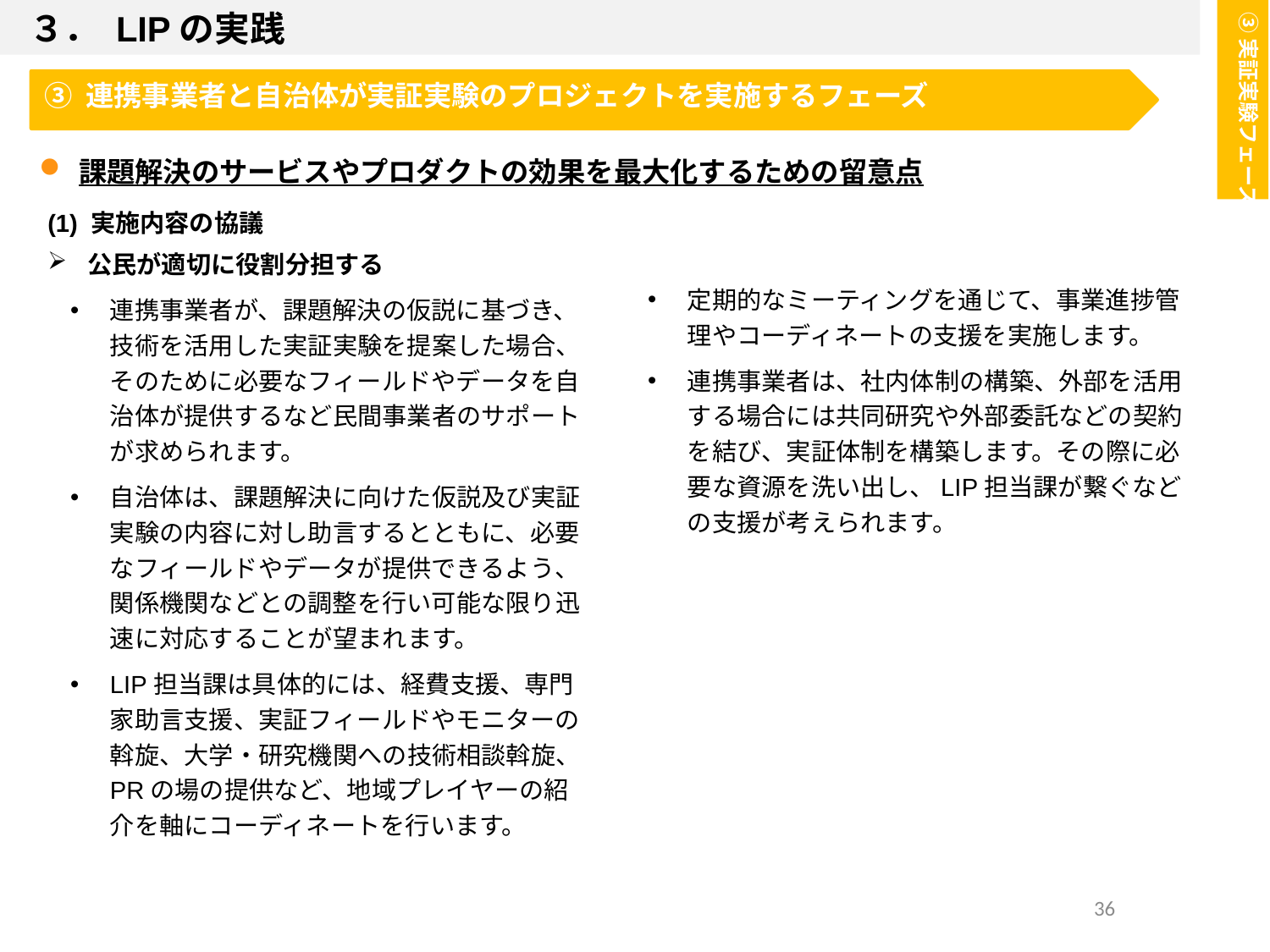

３． LIPの実践
③実証実験フェーズ
３.LIPの実践
③ 連携事業者と自治体が実証実験のプロジェクトを実施するフェーズ
課題解決のサービスやプロダクトの効果を最大化するための留意点
(1) 実施内容の協議
公民が適切に役割分担する
連携事業者が、課題解決の仮説に基づき、技術を活用した実証実験を提案した場合、そのために必要なフィールドやデータを自治体が提供するなど民間事業者のサポートが求められます。
自治体は、課題解決に向けた仮説及び実証実験の内容に対し助言するとともに、必要なフィールドやデータが提供できるよう、関係機関などとの調整を行い可能な限り迅速に対応することが望まれます。
LIP担当課は具体的には、経費支援、専門家助言支援、実証フィールドやモニターの斡旋、大学・研究機関への技術相談斡旋、PRの場の提供など、地域プレイヤーの紹介を軸にコーディネートを行います。

定期的なミーティングを通じて、事業進捗管理やコーディネートの支援を実施します。
連携事業者は、社内体制の構築、外部を活用する場合には共同研究や外部委託などの契約を結び、実証体制を構築します。その際に必要な資源を洗い出し、LIP担当課が繋ぐなどの支援が考えられます。
36